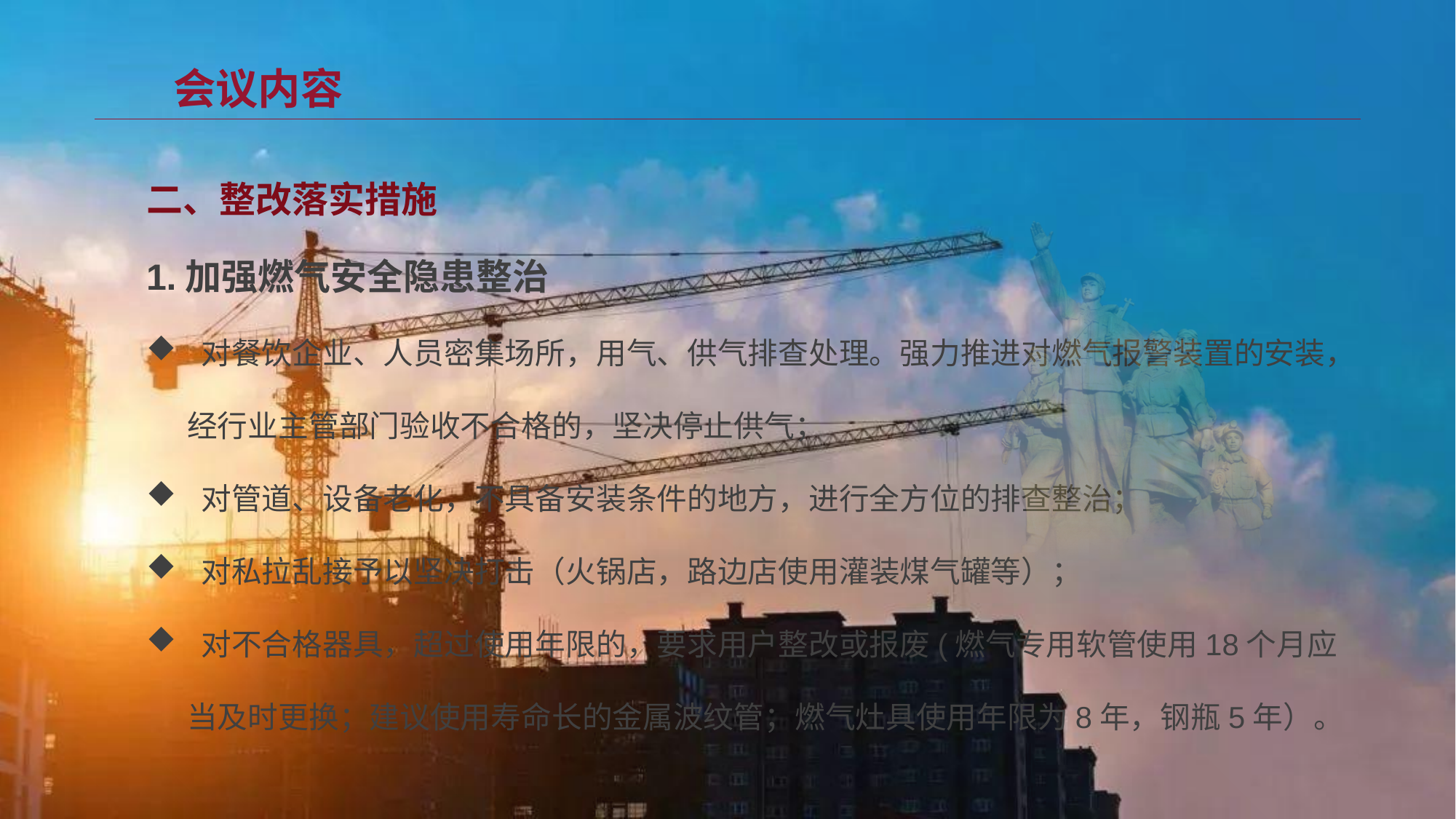

会议内容
二、整改落实措施
1.加强燃气安全隐患整治
 对餐饮企业、人员密集场所，用气、供气排查处理。强力推进对燃气报警装置的安装，经行业主管部门验收不合格的，坚决停止供气；
 对管道、设备老化，不具备安装条件的地方，进行全方位的排查整治；
 对私拉乱接予以坚决打击（火锅店，路边店使用灌装煤气罐等）；
 对不合格器具，超过使用年限的，要求用户整改或报废(燃气专用软管使用18个月应当及时更换；建议使用寿命长的金属波纹管；燃气灶具使用年限为8年，钢瓶5年）。